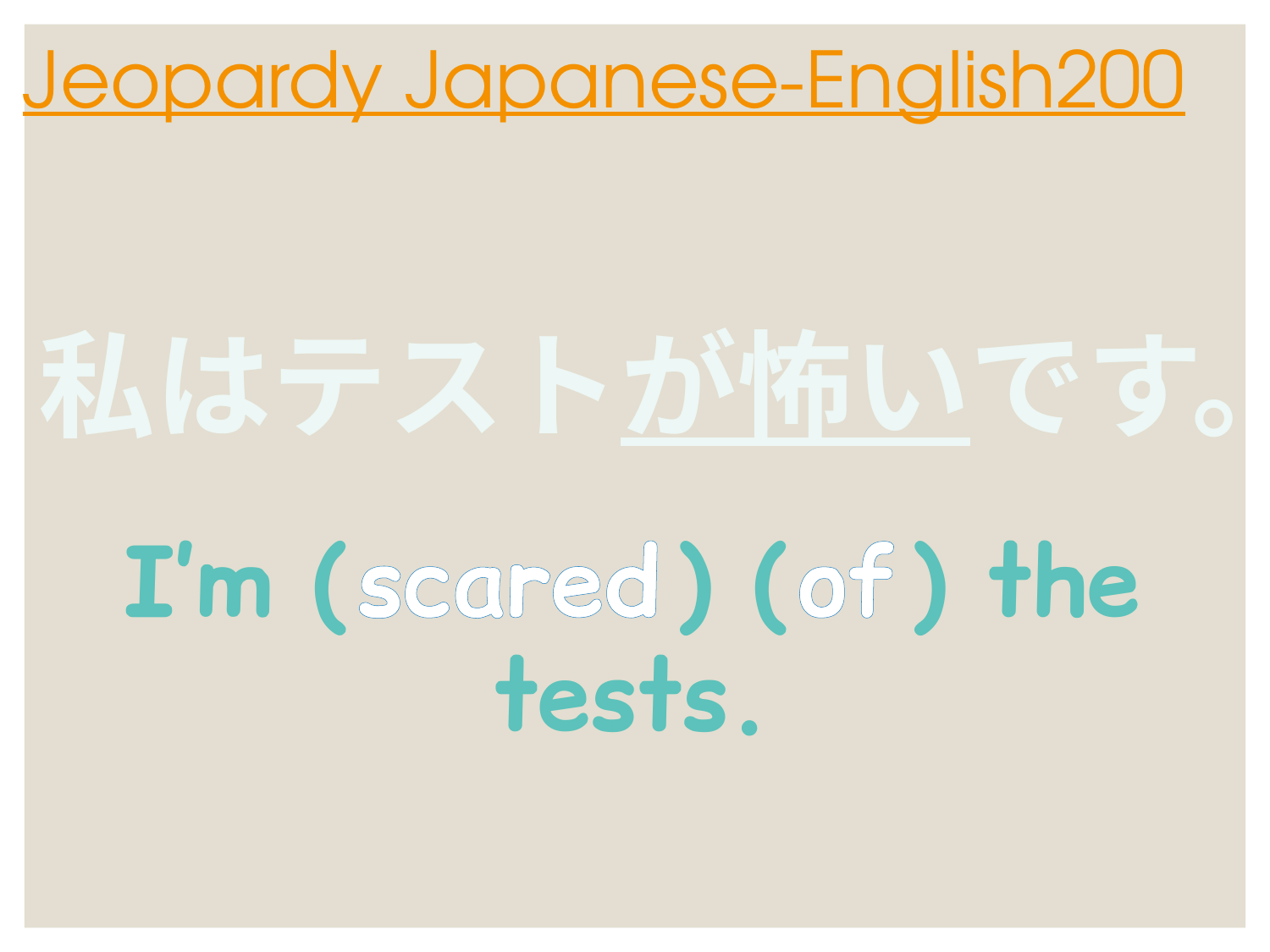

# Jeopardy Japanese-English200
私はテストが怖いです。
I’m (        ) (   ) the tests.
scared
of